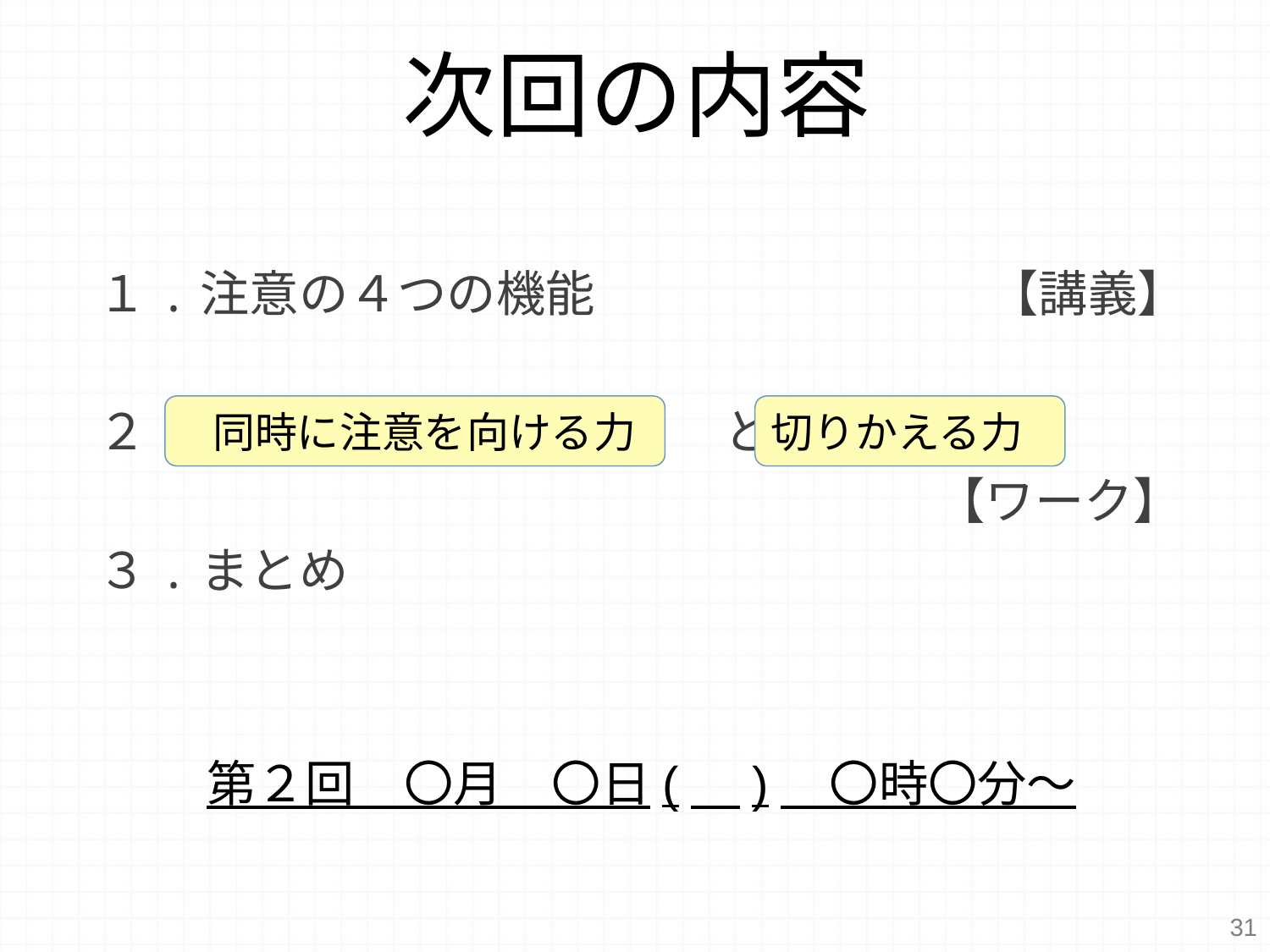

# 次回の内容
１.注意の４つの機能　　　　　　　　【講義】

２. 　　　　　　　　　　と
　　　　　　　　　　　　　　　　　【ワーク】
３.まとめ
　同時に注意を向ける力
切りかえる力
第２回　〇月　〇日(　)　〇時〇分～
31